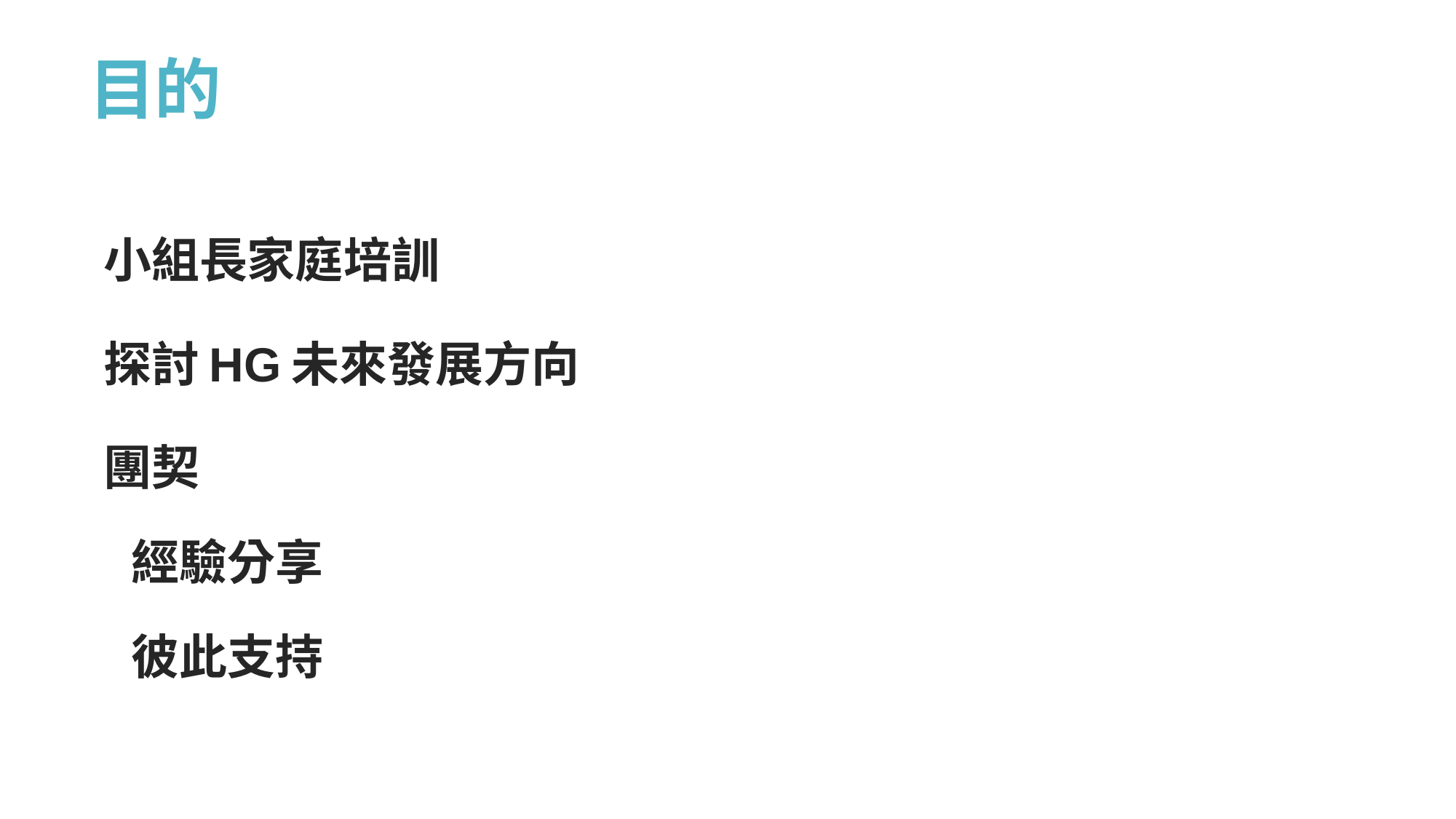

# 目的
小組長家庭培訓
探討HG未來發展方向
團契
經驗分享
彼此支持